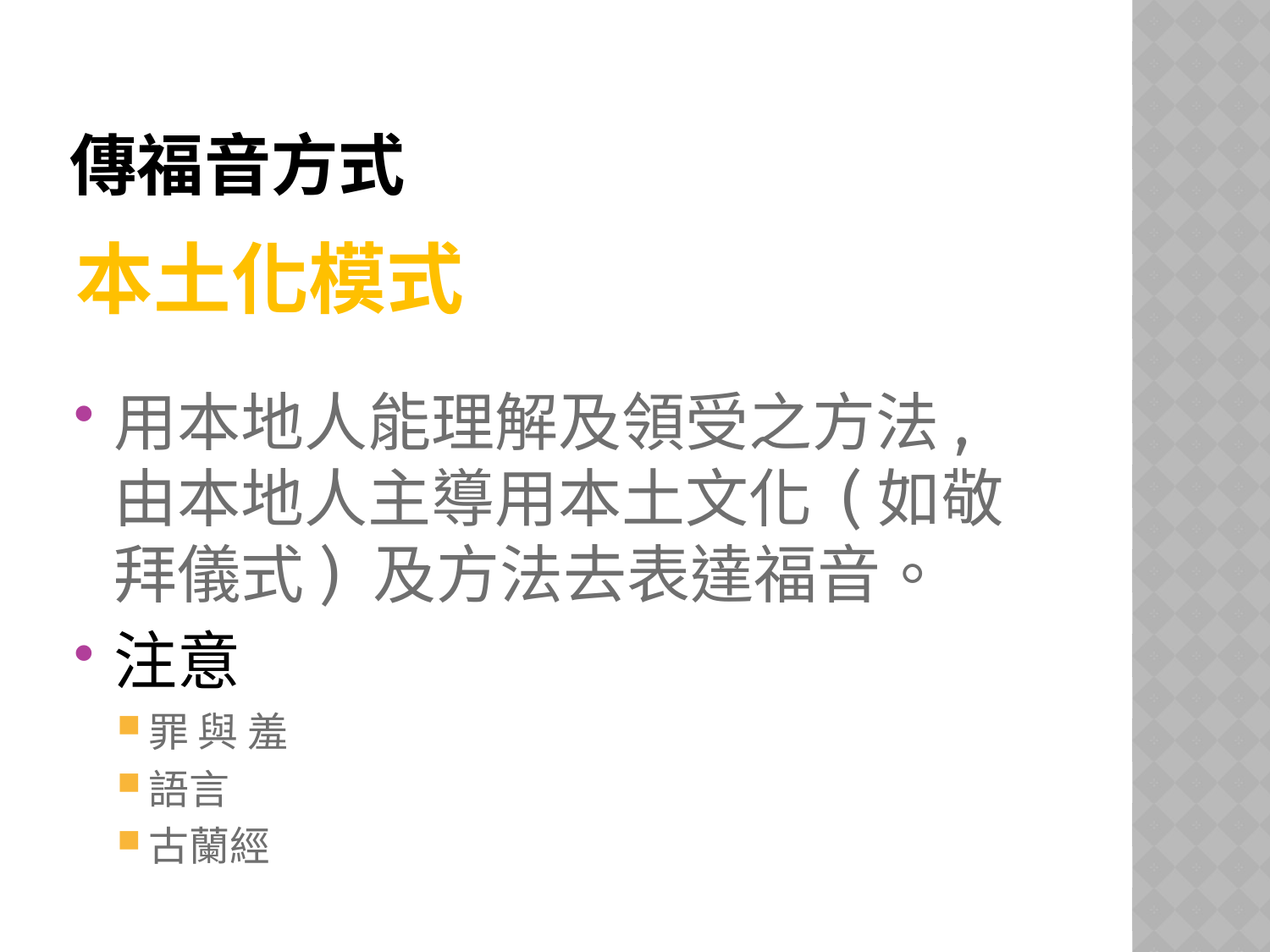

# 傳福音方式
本土化模式

用本地人能理解及領受之方法, 由本地人主導用本土文化 (如敬拜儀式) 及方法去表達福音。
注意
罪 與 羞
語言
古蘭經